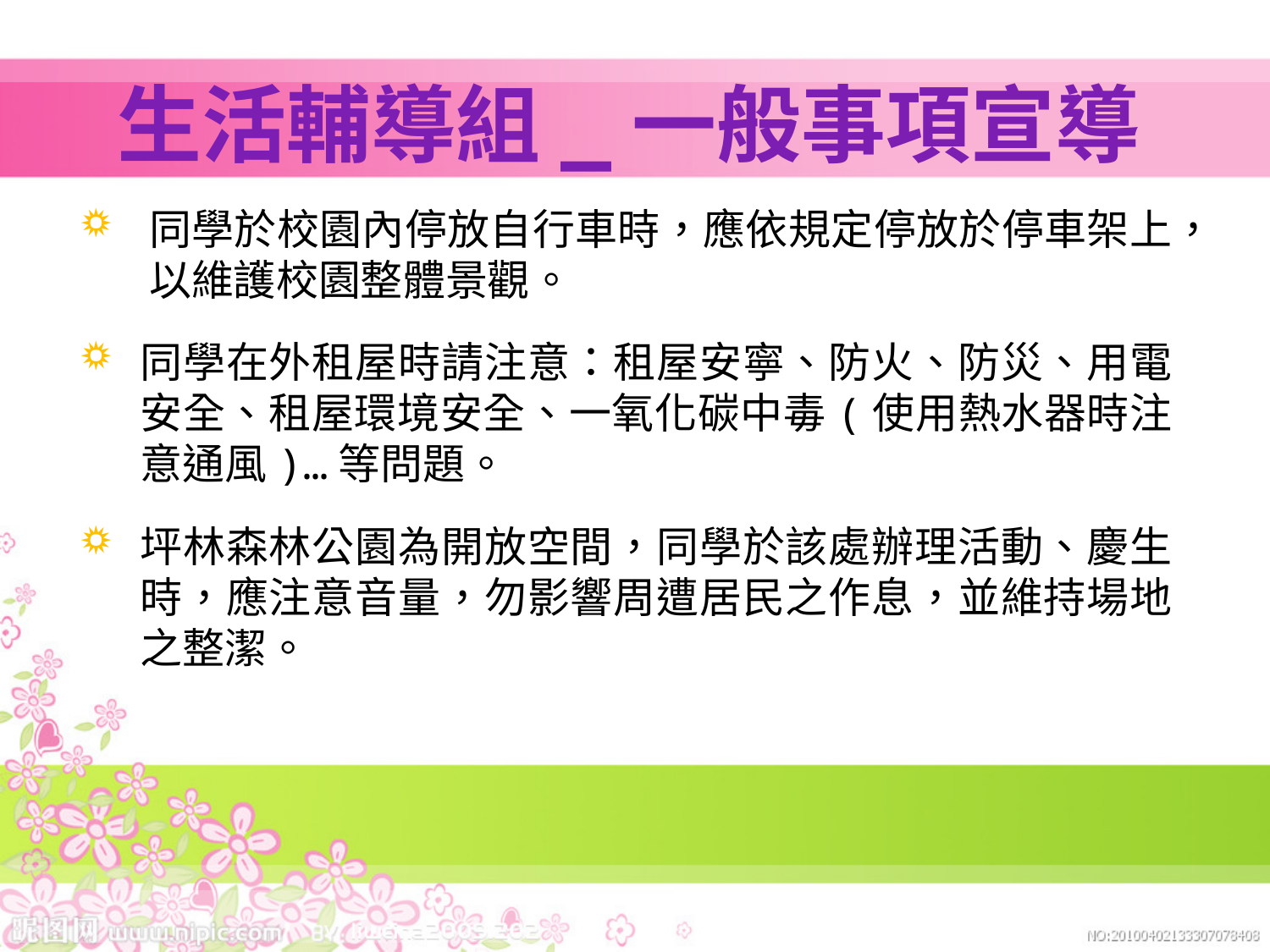

# 生活輔導組_一般事項宣導
同學於校園內停放自行車時，應依規定停放於停車架上，以維護校園整體景觀。
同學在外租屋時請注意：租屋安寧、防火、防災、用電安全、租屋環境安全、一氧化碳中毒(使用熱水器時注意通風)…等問題。
坪林森林公園為開放空間，同學於該處辦理活動、慶生時，應注意音量，勿影響周遭居民之作息，並維持場地之整潔。